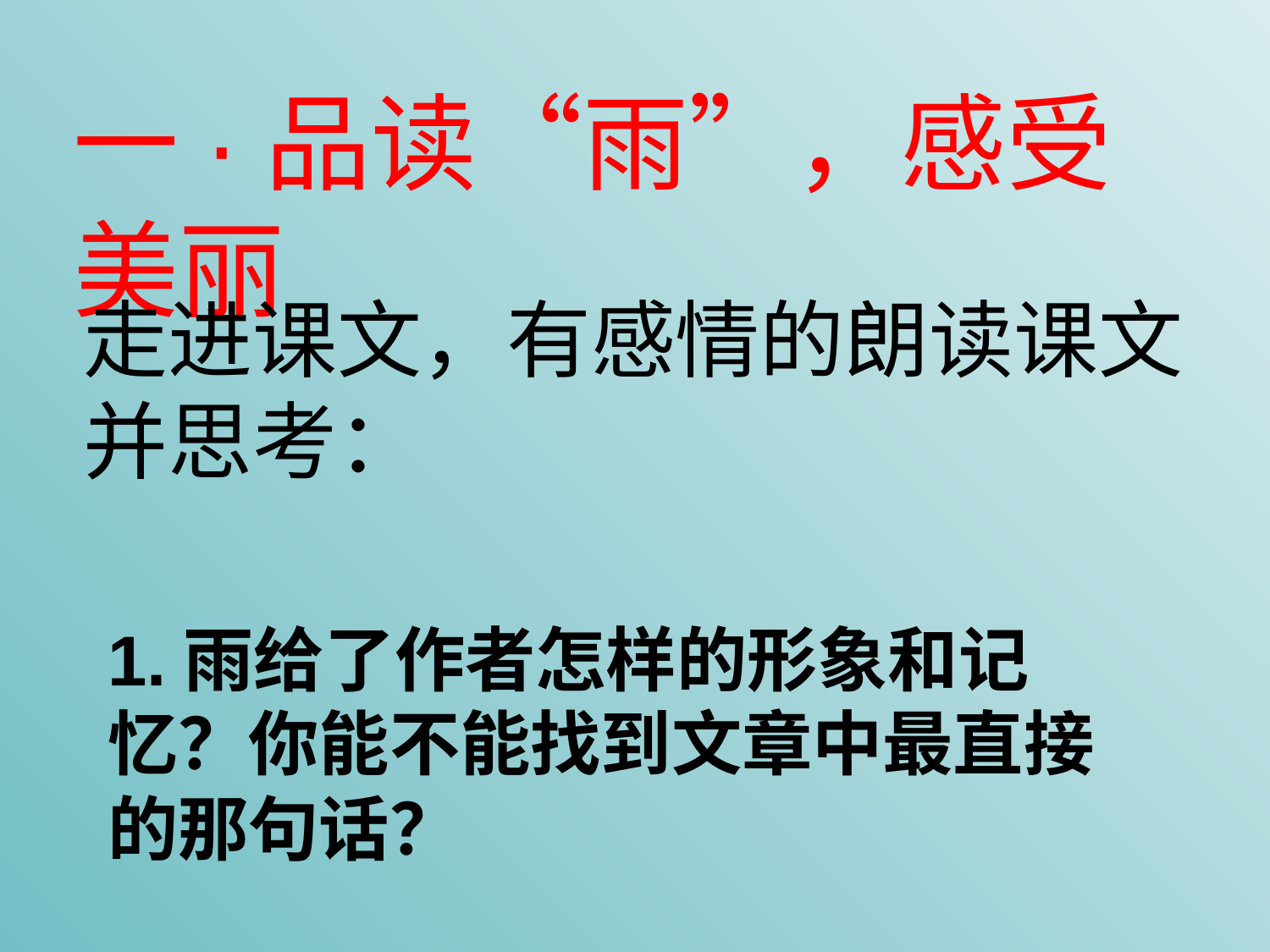

一·品读“雨”，感受美丽
走进课文，有感情的朗读课文并思考：
1.雨给了作者怎样的形象和记忆？你能不能找到文章中最直接的那句话？